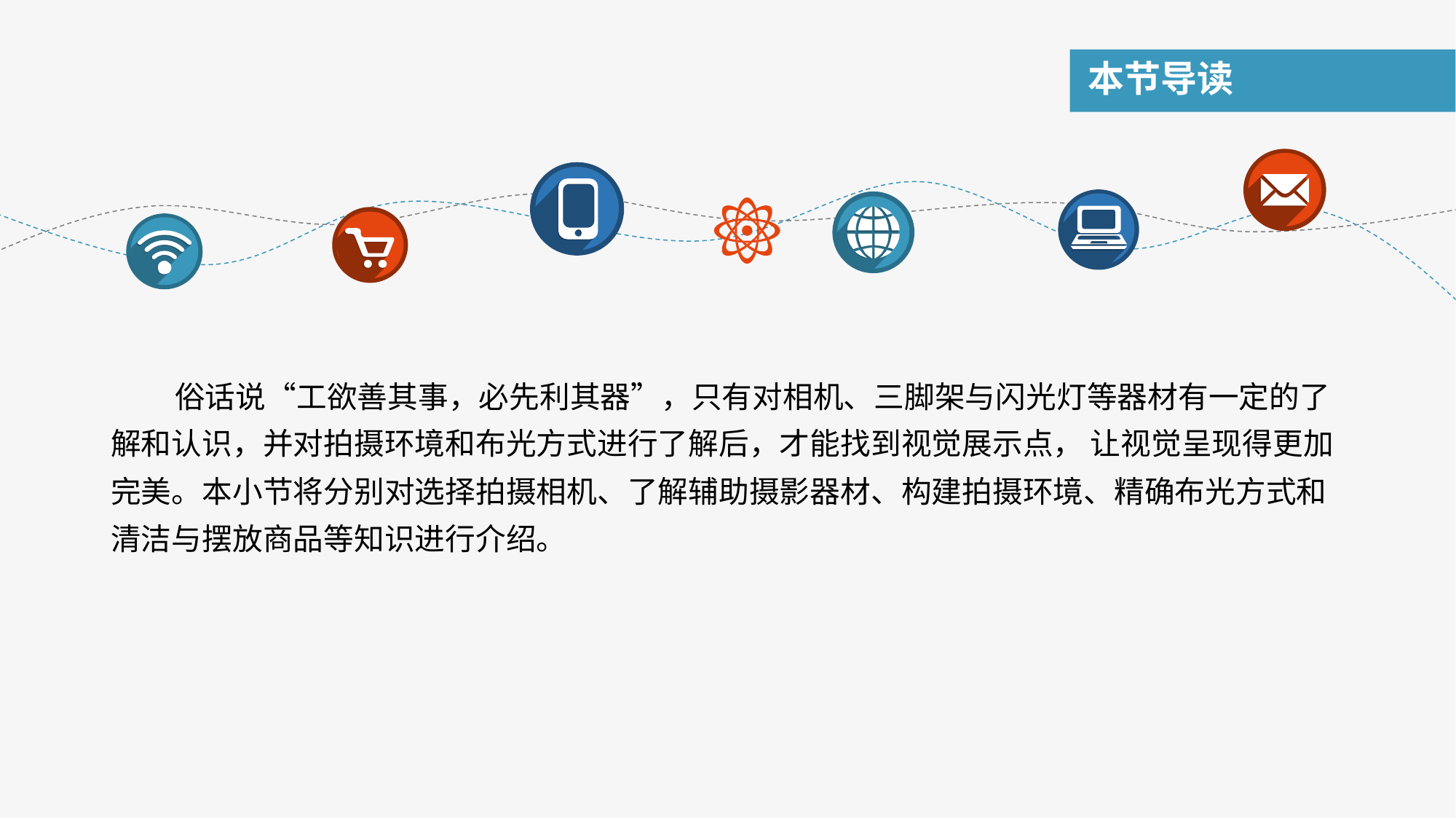

本节导读

俗话说“工欲善其事，必先利其器”，只有对相机、三脚架与闪光灯等器材有一定的了解和认识，并对拍摄环境和布光方式进行了解后，才能找到视觉展示点， 让视觉呈现得更加完美。本小节将分别对选择拍摄相机、了解辅助摄影器材、构建拍摄环境、精确布光方式和清洁与摆放商品等知识进行介绍。